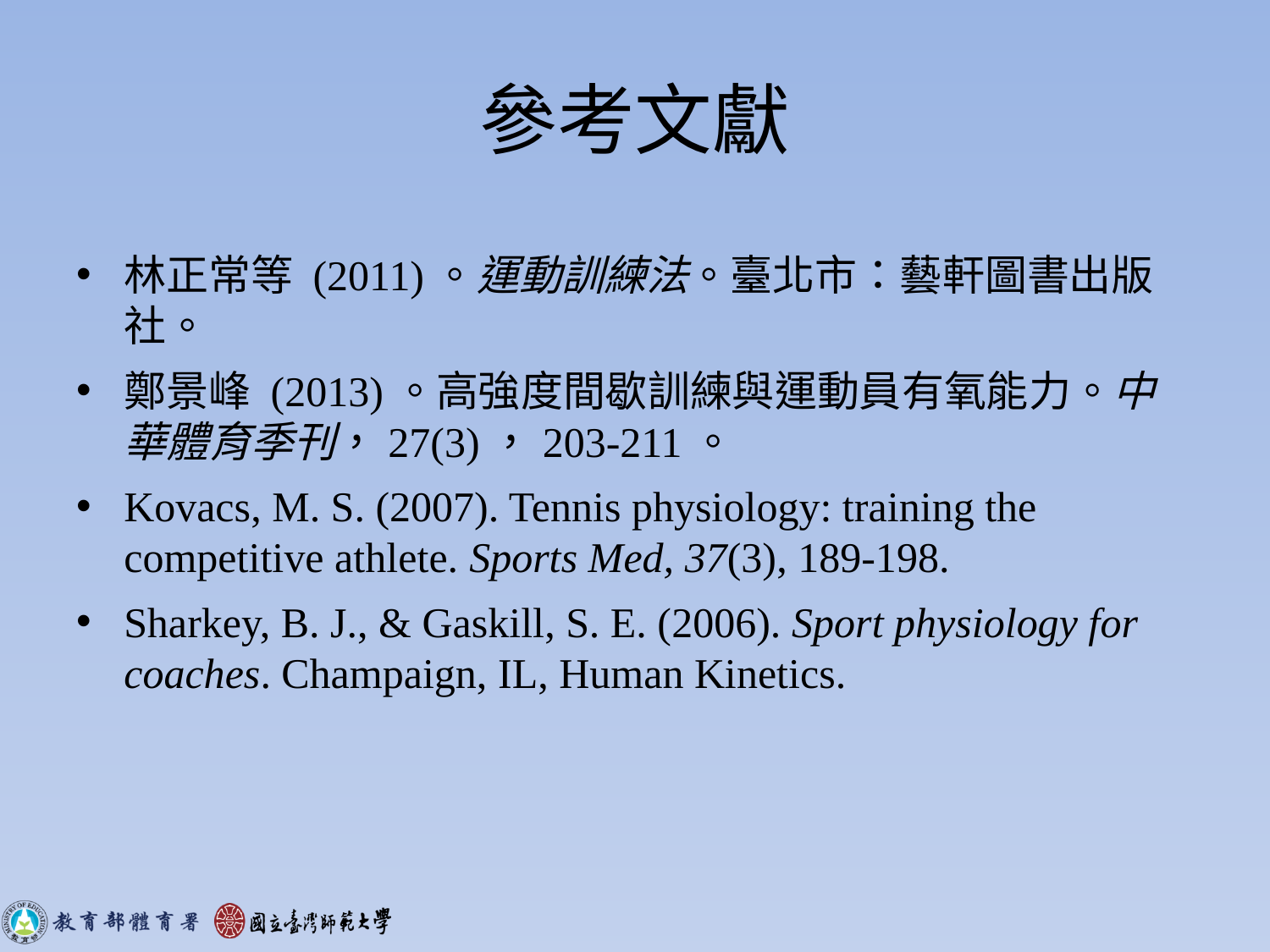

# 參考文獻
林正常等 (2011)。運動訓練法。臺北市：藝軒圖書出版社。
鄭景峰 (2013)。高強度間歇訓練與運動員有氧能力。中華體育季刊，27(3)，203-211。
Kovacs, M. S. (2007). Tennis physiology: training the competitive athlete. Sports Med, 37(3), 189-198.
Sharkey, B. J., & Gaskill, S. E. (2006). Sport physiology for coaches. Champaign, IL, Human Kinetics.